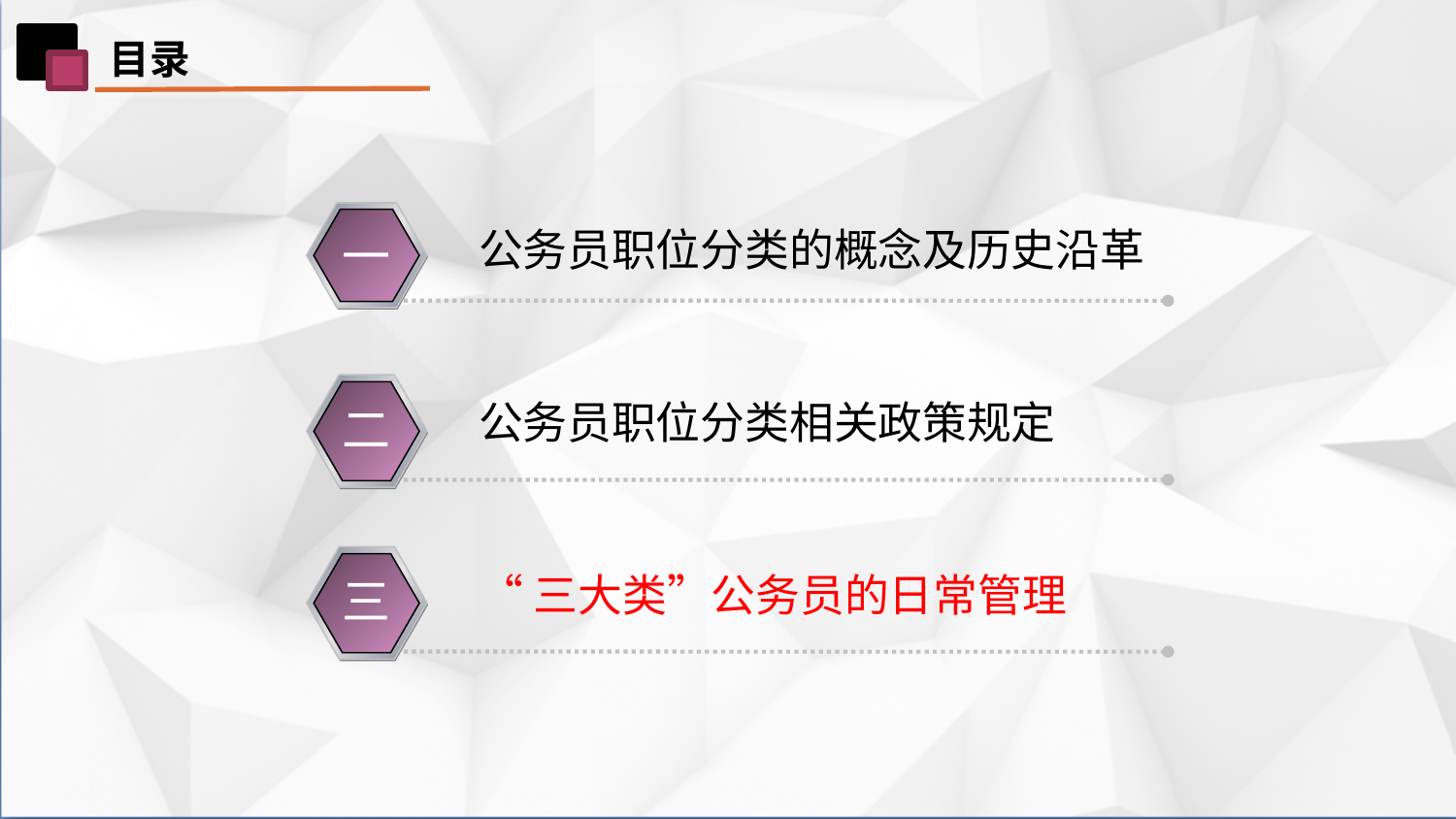

目录

公务员职位分类的概念及历史沿革
一

公务员职位分类相关政策规定
二

“三大类”公务员的日常管理
三